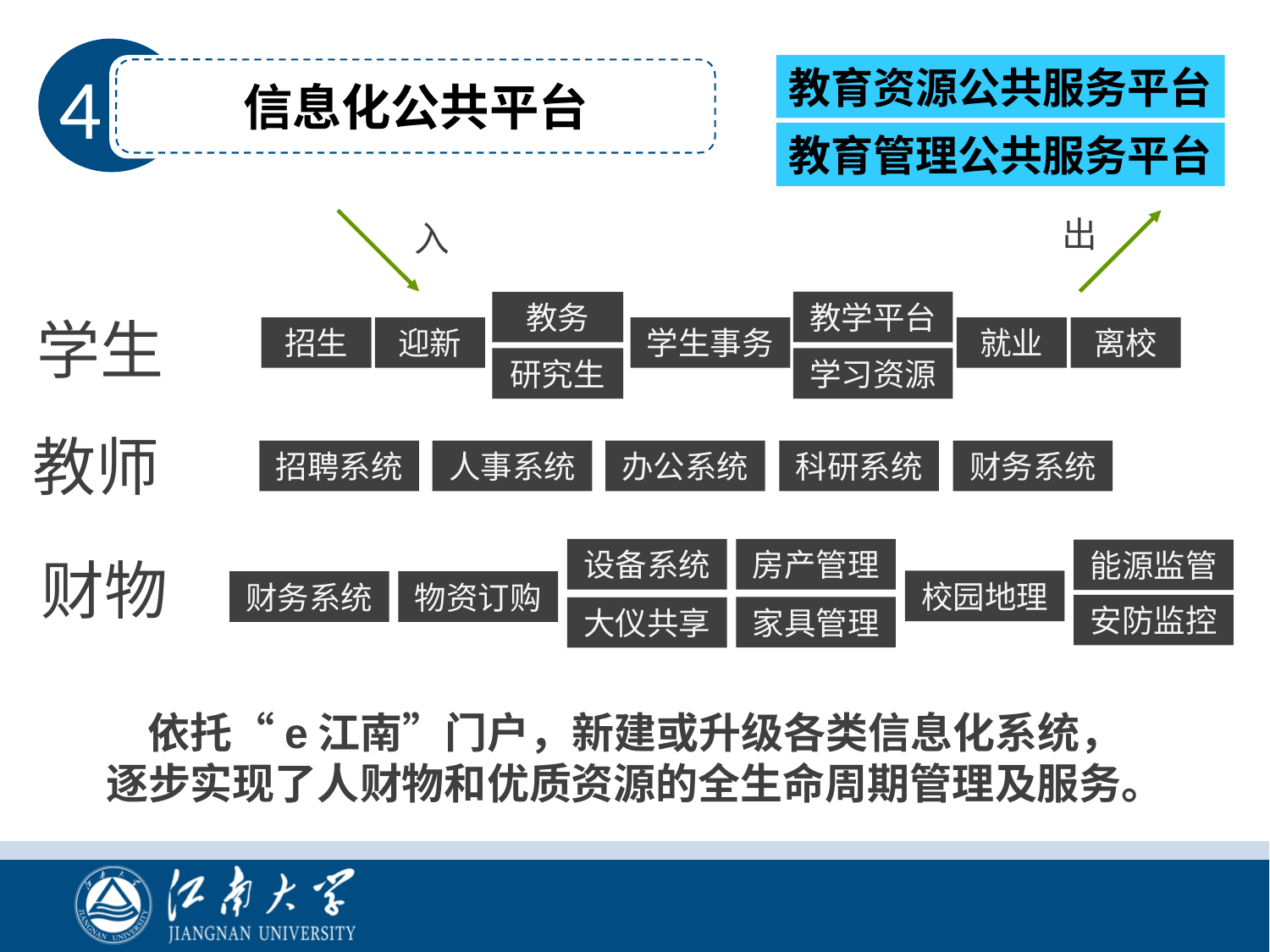

信息化公共平台

4
教育资源公共服务平台
教育管理公共服务平台
出
入
教学平台
教务
学生
学生事务
就业
离校
招生
迎新
研究生
学习资源
教师
招聘系统
人事系统
办公系统
科研系统
财务系统
财物
设备系统
房产管理
能源监管
校园地理
财务系统
物资订购
安防监控
家具管理
大仪共享
依托“e江南”门户，新建或升级各类信息化系统，
逐步实现了人财物和优质资源的全生命周期管理及服务。